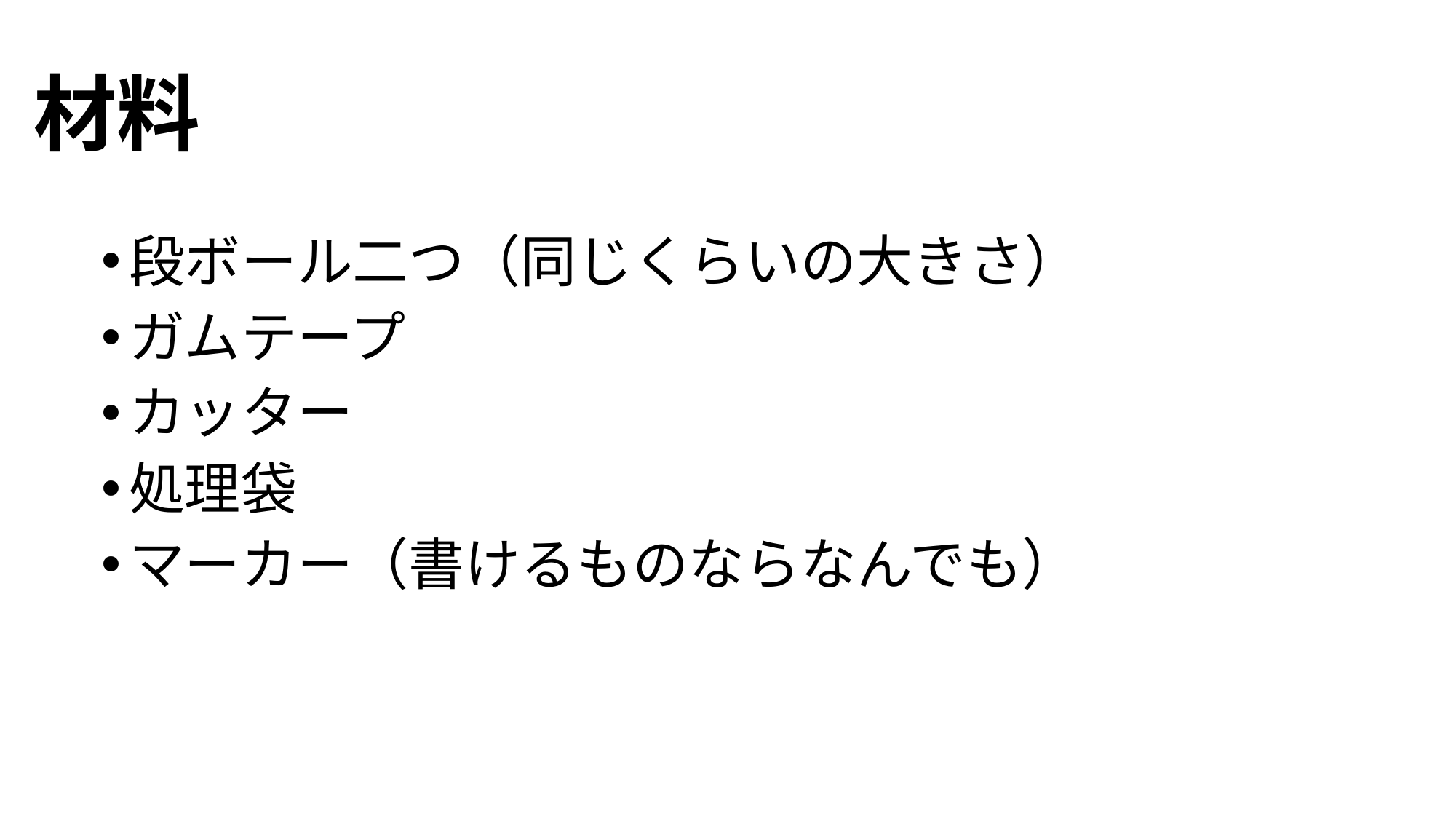

# 材料
段ボール二つ（同じくらいの大きさ）
ガムテープ
カッター
処理袋
マーカー（書けるものならなんでも）